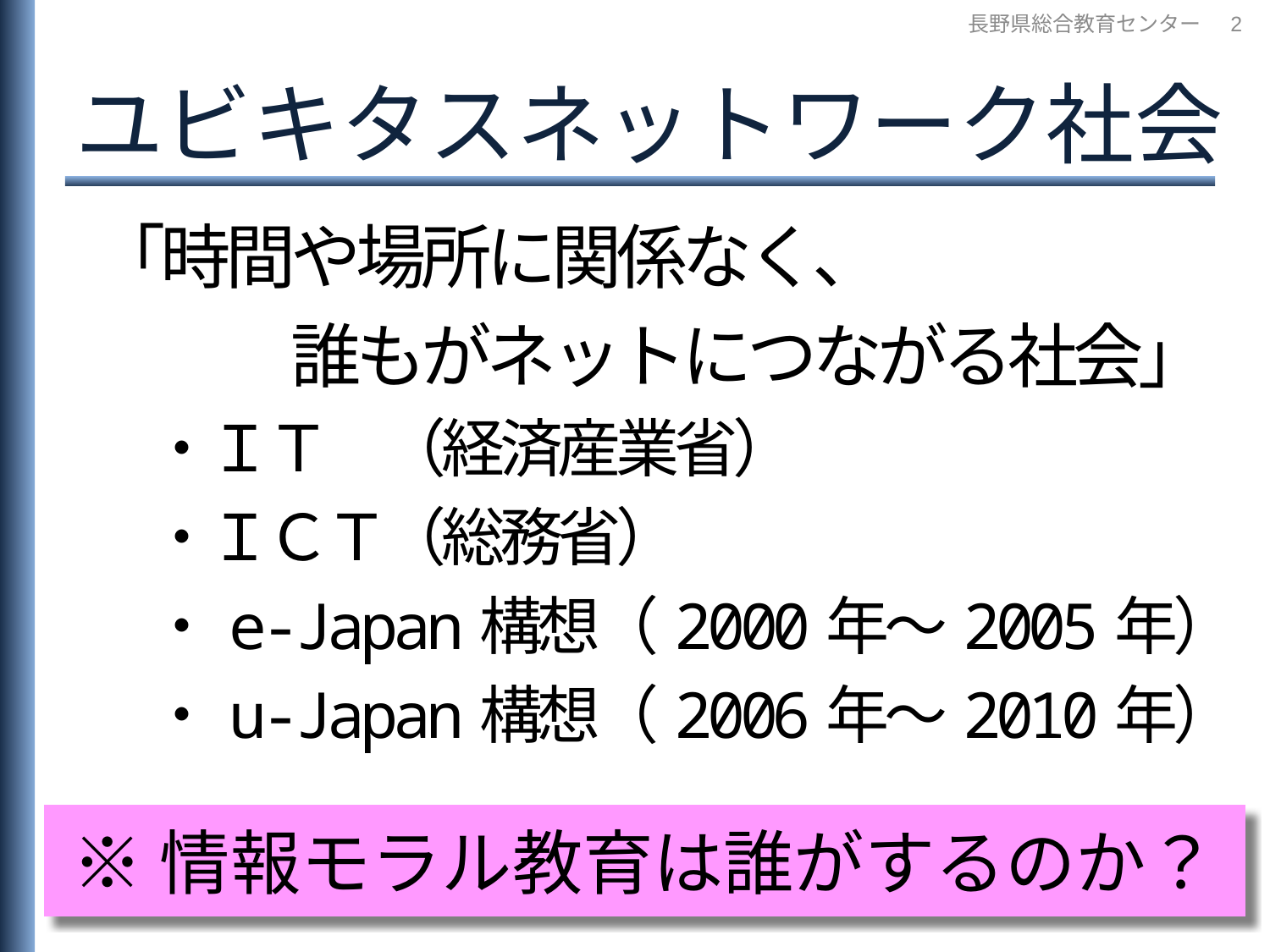

長野県総合教育センター
2
# ユビキタスネットワーク社会
 「時間や場所に関係なく、
 　　　誰もがネットにつながる社会」
 　・ＩＴ　（経済産業省）
 　・ＩＣＴ（総務省）
 　・e-Japan構想（2000年～2005年）
 　・u-Japan構想（2006年～2010年）
※情報モラル教育は誰がするのか？